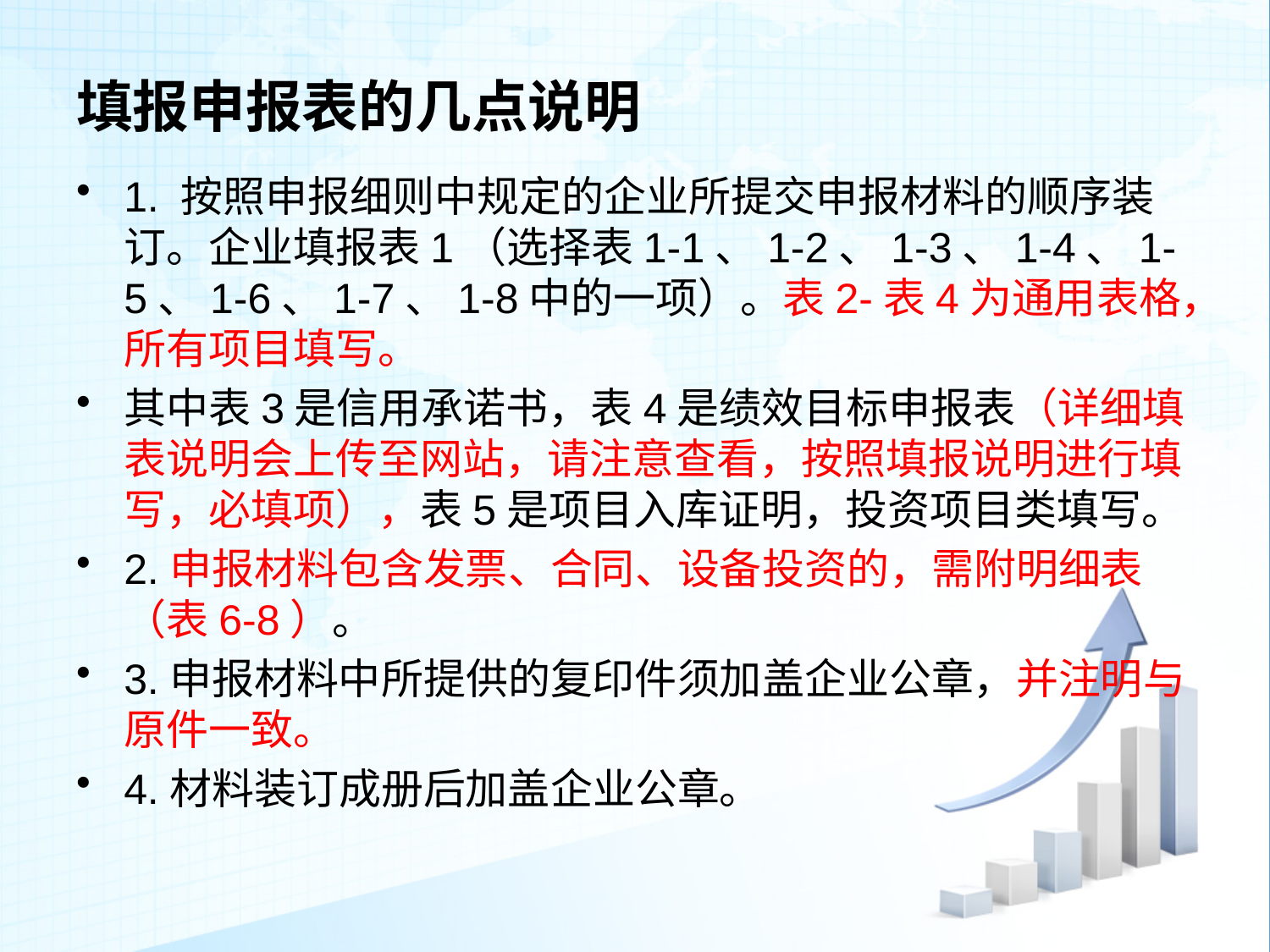

# 填报申报表的几点说明
1. 按照申报细则中规定的企业所提交申报材料的顺序装订。企业填报表1（选择表1-1、1-2、1-3、1-4、1-5、1-6、1-7、1-8中的一项）。表2-表4为通用表格，所有项目填写。
其中表3是信用承诺书，表4是绩效目标申报表（详细填表说明会上传至网站，请注意查看，按照填报说明进行填写，必填项），表5是项目入库证明，投资项目类填写。
2.申报材料包含发票、合同、设备投资的，需附明细表（表6-8）。
3.申报材料中所提供的复印件须加盖企业公章，并注明与原件一致。
4.材料装订成册后加盖企业公章。